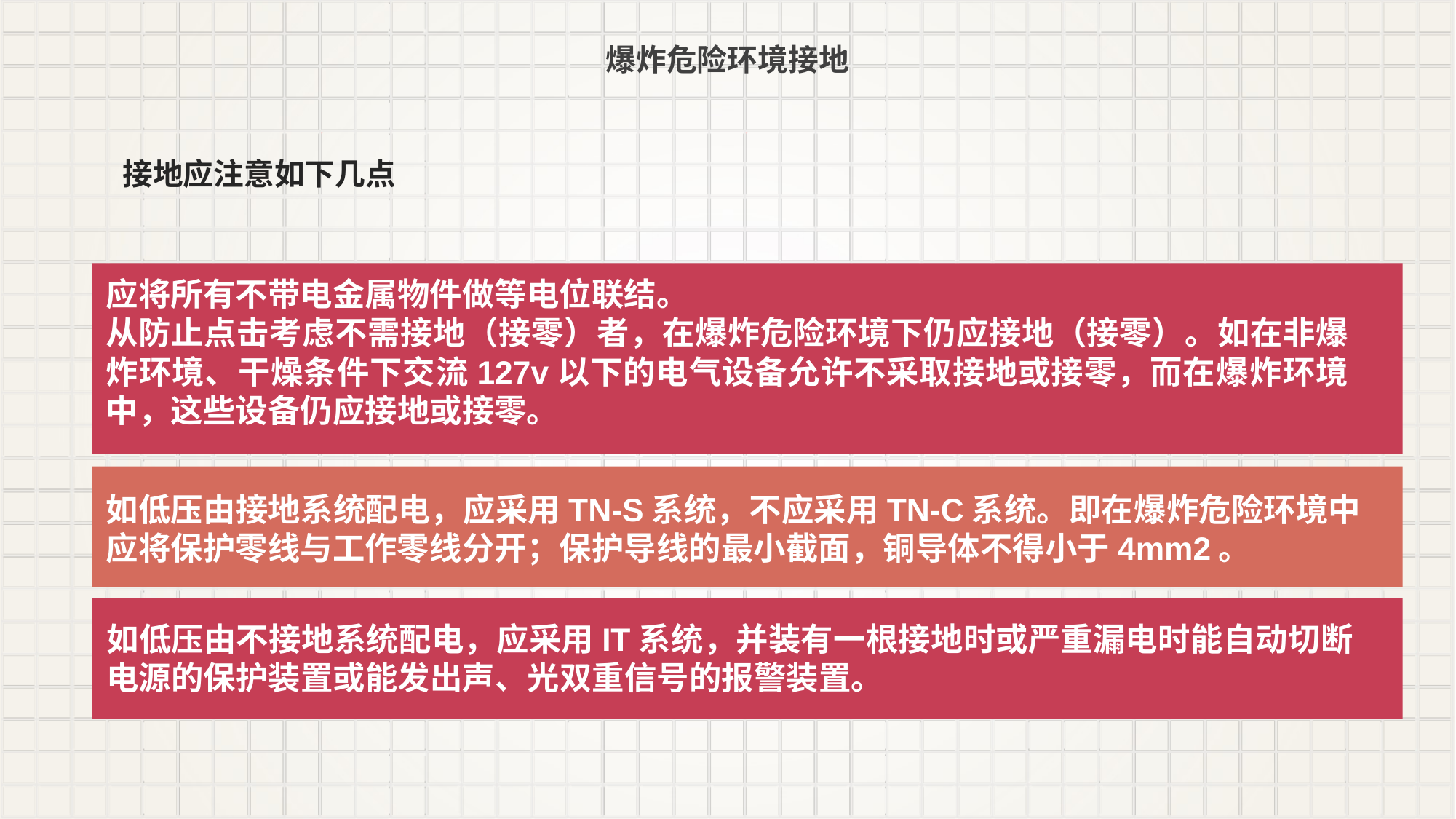

爆炸危险环境接地
接地应注意如下几点

应将所有不带电金属物件做等电位联结。
从防止点击考虑不需接地（接零）者，在爆炸危险环境下仍应接地（接零）。如在非爆炸环境、干燥条件下交流127v以下的电气设备允许不采取接地或接零，而在爆炸环境中，这些设备仍应接地或接零。

如低压由接地系统配电，应采用TN-S系统，不应采用TN-C系统。即在爆炸危险环境中应将保护零线与工作零线分开；保护导线的最小截面，铜导体不得小于4mm2。

如低压由不接地系统配电，应采用IT系统，并装有一根接地时或严重漏电时能自动切断电源的保护装置或能发出声、光双重信号的报警装置。